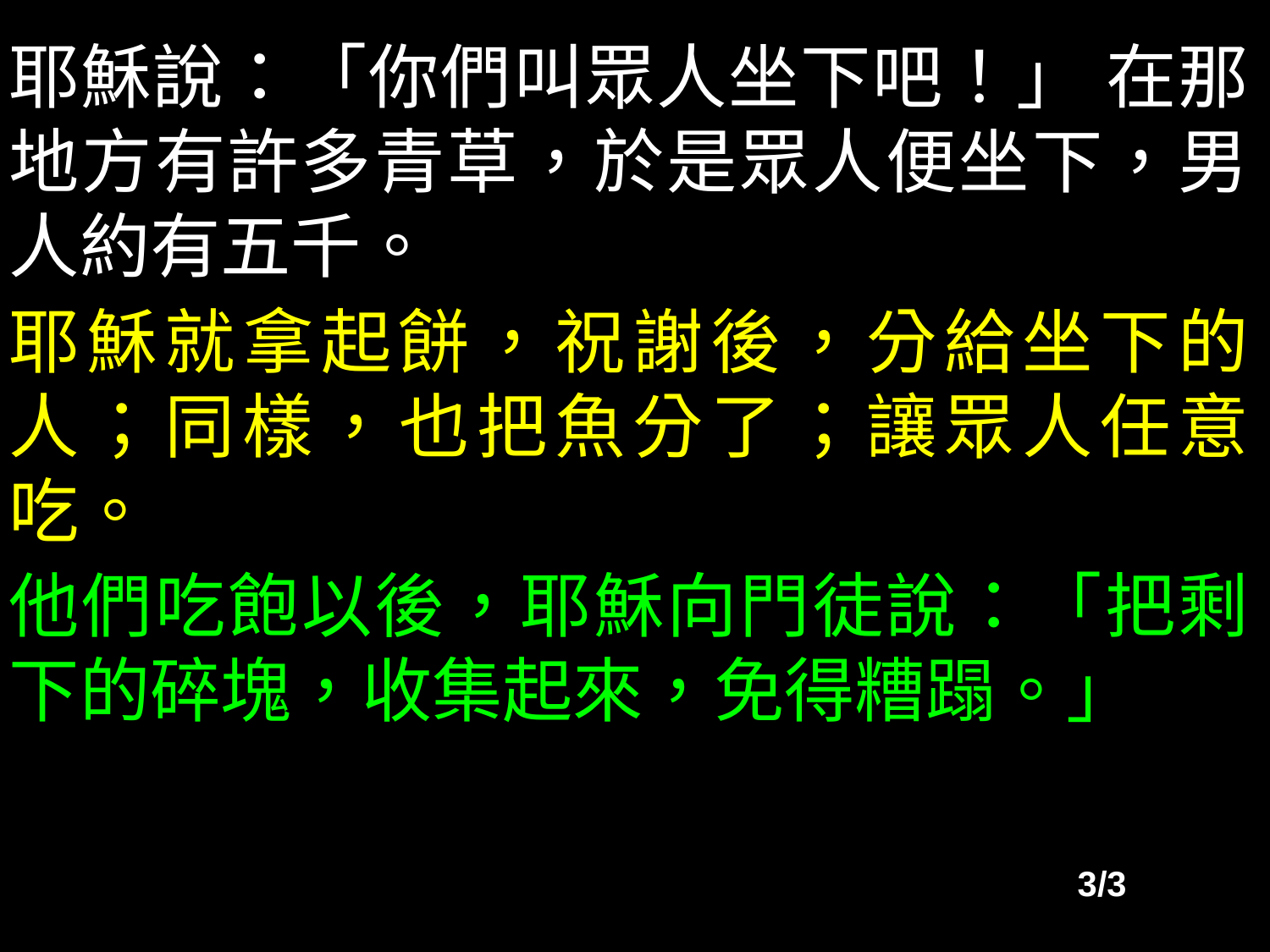

耶穌說：「你們叫眾人坐下吧！」 在那地方有許多青草，於是眾人便坐下，男人約有五千。
耶穌就拿起餅，祝謝後，分給坐下的人；同樣，也把魚分了；讓眾人任意吃。
他們吃飽以後，耶穌向門徒說：「把剩下的碎塊，收集起來，免得糟蹋。」
3/3